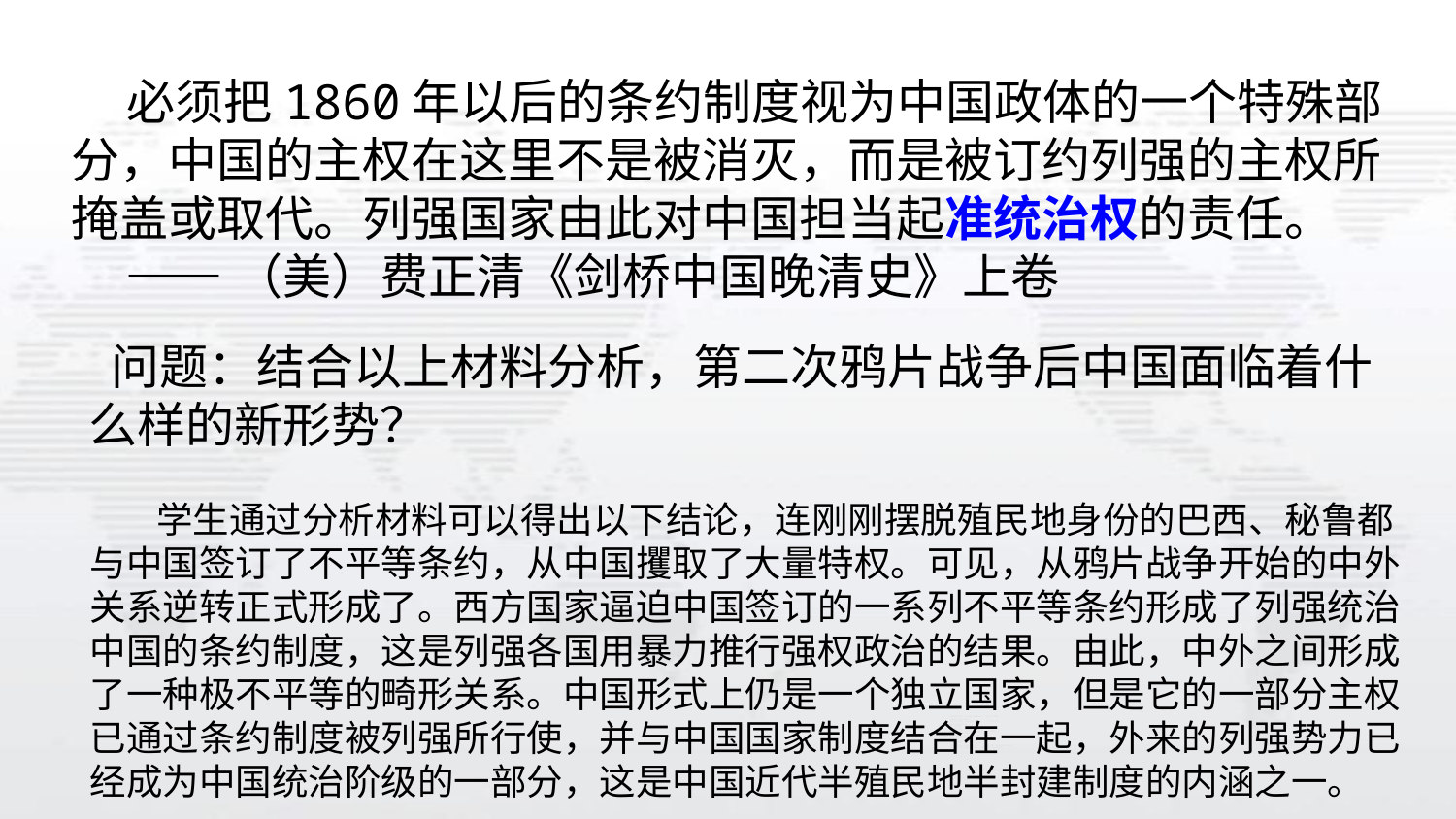

必须把1860年以后的条约制度视为中国政体的一个特殊部分，中国的主权在这里不是被消灭，而是被订约列强的主权所掩盖或取代。列强国家由此对中国担当起准统治权的责任。
     ——（美）费正清《剑桥中国晚清史》上卷
 问题：结合以上材料分析，第二次鸦片战争后中国面临着什么样的新形势？
       学生通过分析材料可以得出以下结论，连刚刚摆脱殖民地身份的巴西、秘鲁都与中国签订了不平等条约，从中国攫取了大量特权。可见，从鸦片战争开始的中外关系逆转正式形成了。西方国家逼迫中国签订的一系列不平等条约形成了列强统治中国的条约制度，这是列强各国用暴力推行强权政治的结果。由此，中外之间形成了一种极不平等的畸形关系。中国形式上仍是一个独立国家，但是它的一部分主权已通过条约制度被列强所行使，并与中国国家制度结合在一起，外来的列强势力已经成为中国统治阶级的一部分，这是中国近代半殖民地半封建制度的内涵之一。